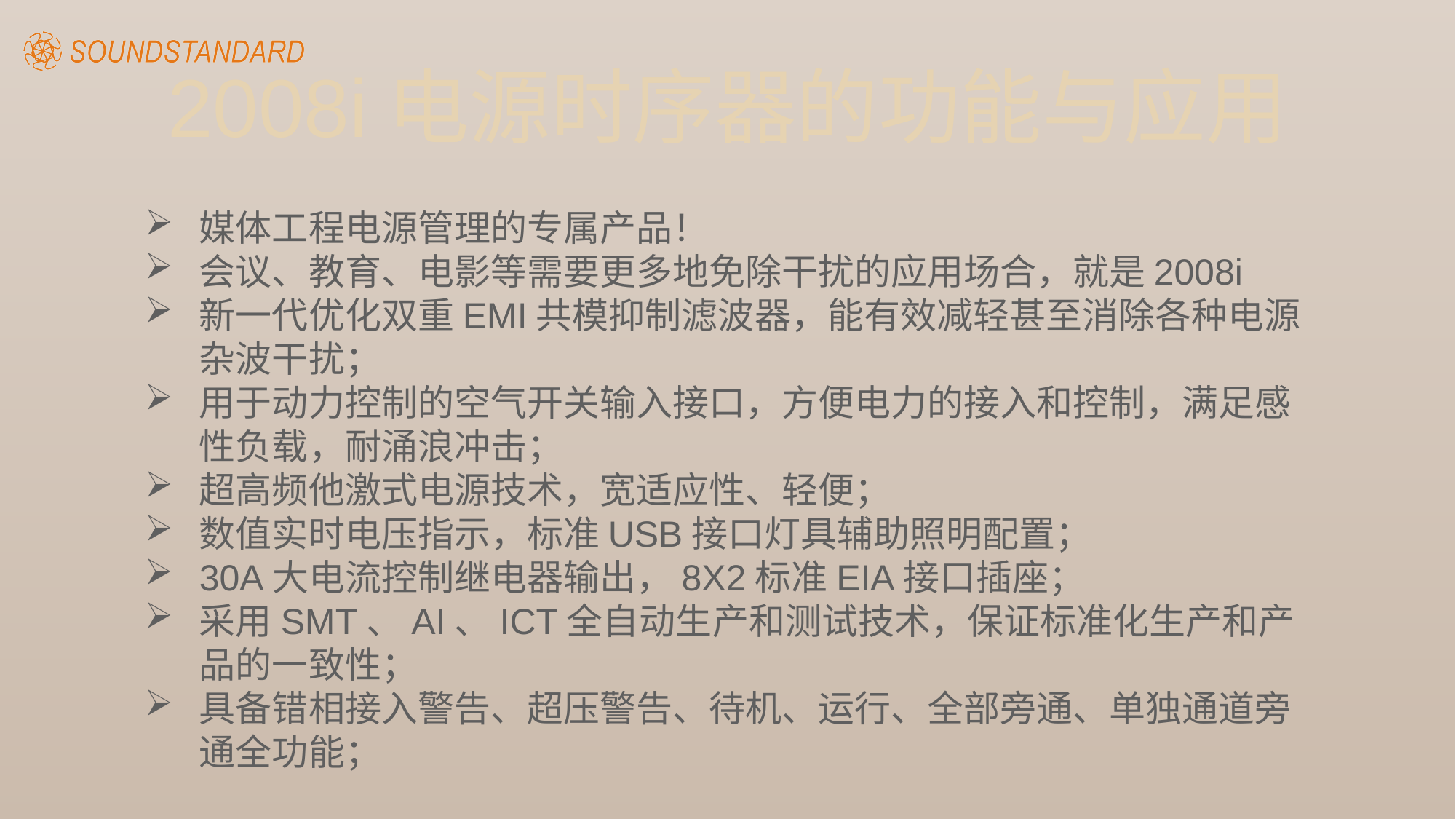

2008i电源时序器的功能与应用
媒体工程电源管理的专属产品！
会议、教育、电影等需要更多地免除干扰的应用场合，就是2008i
新一代优化双重EMI共模抑制滤波器，能有效减轻甚至消除各种电源杂波干扰；
用于动力控制的空气开关输入接口，方便电力的接入和控制，满足感性负载，耐涌浪冲击；
超高频他激式电源技术，宽适应性、轻便；
数值实时电压指示，标准USB接口灯具辅助照明配置；
30A大电流控制继电器输出，8X2标准EIA接口插座；
采用SMT、AI、ICT全自动生产和测试技术，保证标准化生产和产品的一致性；
具备错相接入警告、超压警告、待机、运行、全部旁通、单独通道旁通全功能；